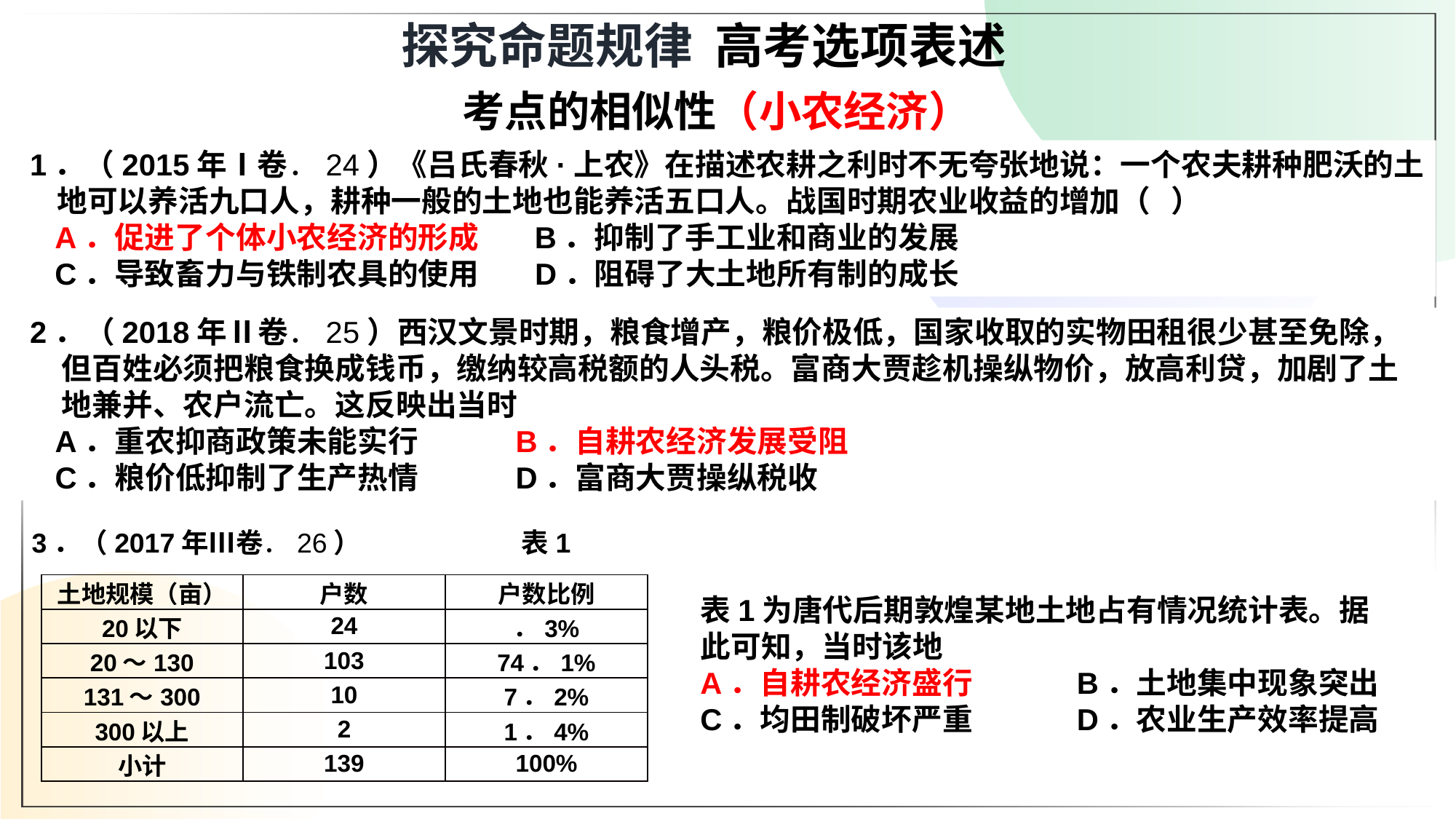

探究命题规律  高考选项表述
# 考点的相似性（小农经济）
1．（2015年Ⅰ卷．24）《吕氏春秋·上农》在描述农耕之利时不无夸张地说：一个农夫耕种肥沃的土地可以养活九口人，耕种一般的土地也能养活五口人。战国时期农业收益的增加（   ）
   A．促进了个体小农经济的形成       B．抑制了手工业和商业的发展
   C．导致畜力与铁制农具的使用       D．阻碍了大土地所有制的成长
2．（2018年Ⅱ卷．25）西汉文景时期，粮食增产，粮价极低，国家收取的实物田租很少甚至免除，但百姓必须把粮食换成钱币，缴纳较高税额的人头税。富商大贾趁机操纵物价，放高利贷，加剧了土地兼并、农户流亡。这反映出当时
   A．重农抑商政策未能实行             B．自耕农经济发展受阻
   C．粮价低抑制了生产热情             D．富商大贾操纵税收
3．（2017年Ⅲ卷．26）                          表1

表1为唐代后期敦煌某地土地占有情况统计表。据此可知，当时该地
A．自耕农经济盛行              B．土地集中现象突出
C．均田制破坏严重              D．农业生产效率提高
| 土地规模（亩） | 户数 | 户数比例 |
| --- | --- | --- |
| 20以下 | 24 | ．3% |
| 20～130 | 103 | 74．1% |
| 131～300 | 10 | 7．2% |
| 300以上 | 2 | 1．4% |
| 小计 | 139 | 100% |